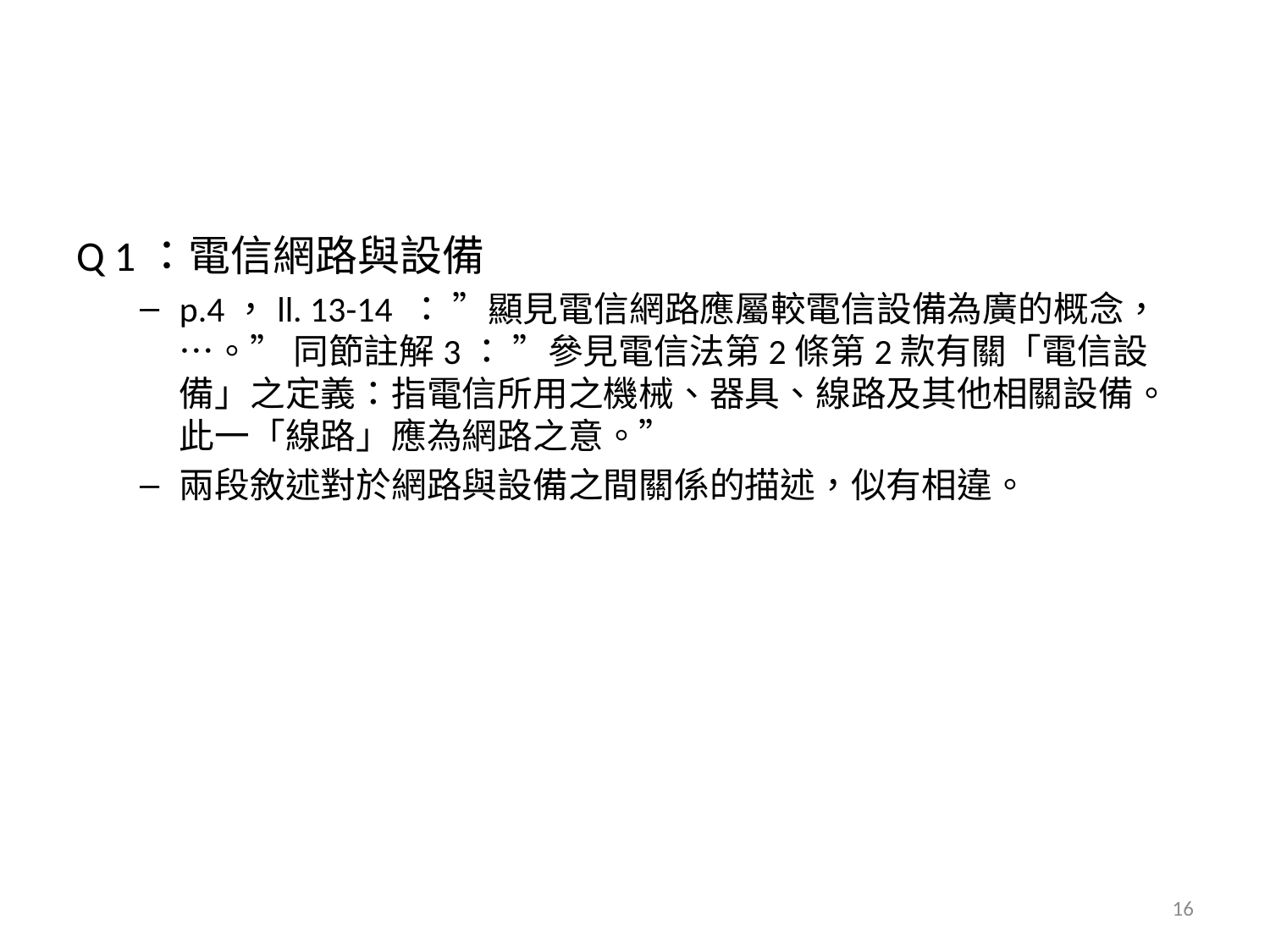

#
Q 1：電信網路與設備
p.4，ll. 13-14 ： ”顯見電信網路應屬較電信設備為廣的概念，…。” 同節註解3： ”參見電信法第2條第2款有關「電信設備」之定義：指電信所用之機械、器具、線路及其他相關設備。此一「線路」應為網路之意。”
兩段敘述對於網路與設備之間關係的描述，似有相違。

16